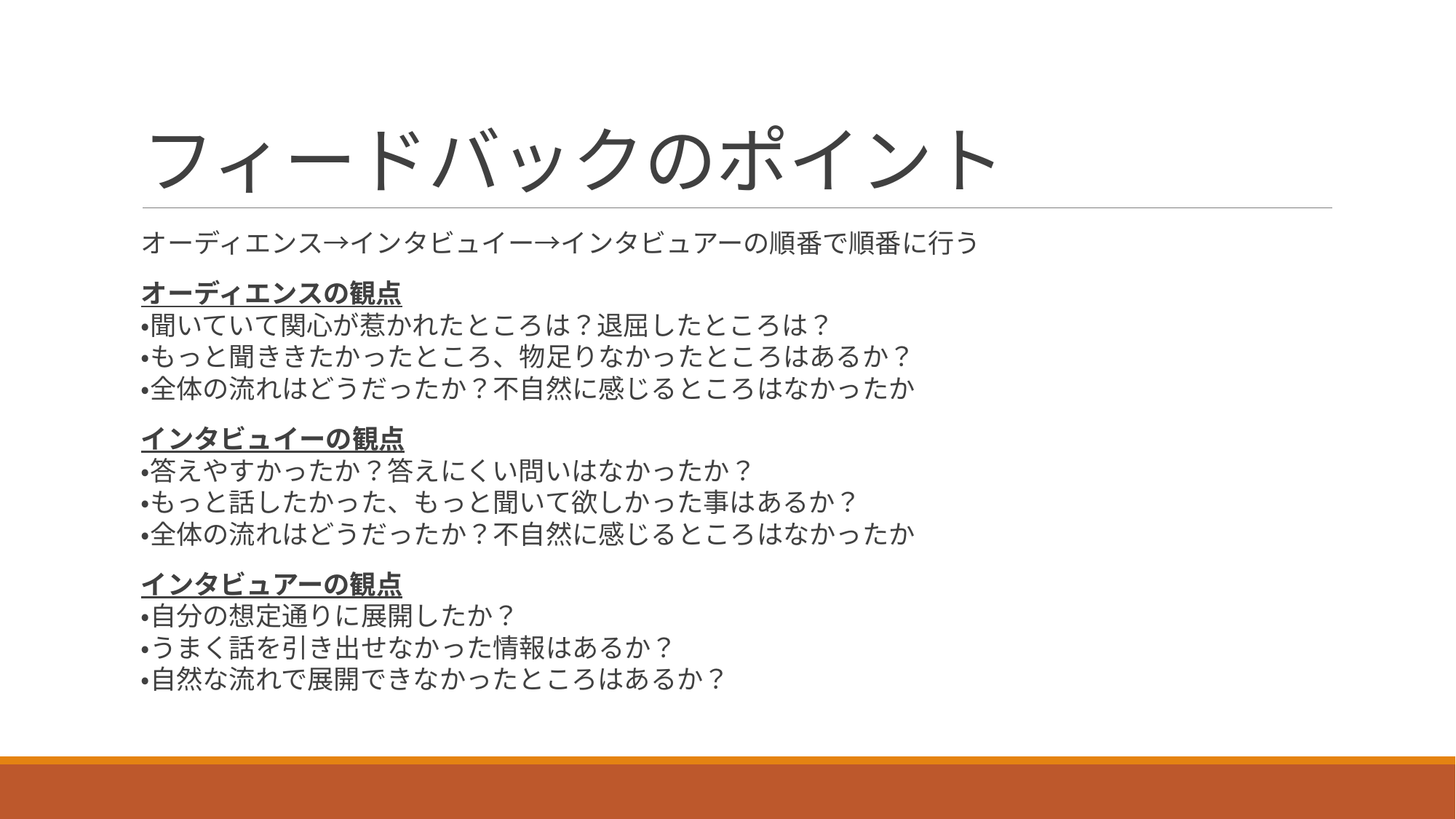

# フィードバックのポイント
オーディエンス→インタビュイー→インタビュアーの順番で順番に行う
オーディエンスの観点
・聞いていて関心が惹かれたところは？退屈したところは？
・もっと聞ききたかったところ、物足りなかったところはあるか？
・全体の流れはどうだったか？不自然に感じるところはなかったか
インタビュイーの観点
・答えやすかったか？答えにくい問いはなかったか？
・もっと話したかった、もっと聞いて欲しかった事はあるか？
・全体の流れはどうだったか？不自然に感じるところはなかったか
インタビュアーの観点
・自分の想定通りに展開したか？
・うまく話を引き出せなかった情報はあるか？
・自然な流れで展開できなかったところはあるか？